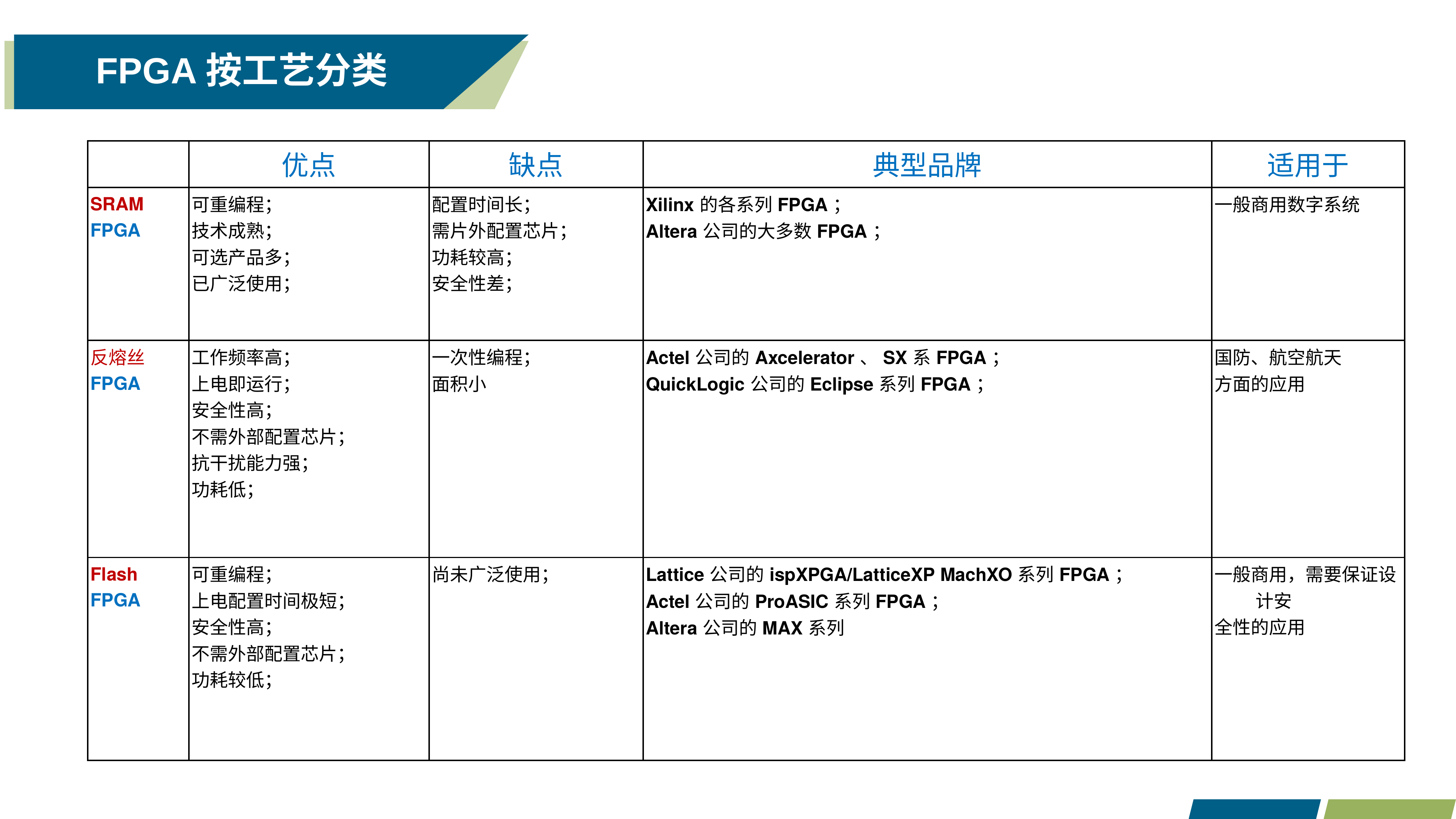

# FPGA按工艺分类
|  | 优点 | 缺点 | 典型品牌 | 适用于 |
| --- | --- | --- | --- | --- |
| SRAM FPGA | 可重编程； 技术成熟； 可选产品多； 已广泛使用； | 配置时间长； 需片外配置芯片； 功耗较高； 安全性差； | Xilinx的各系列FPGA； Altera公司的大多数FPGA； | 一般商用数字系统 |
| 反熔丝 FPGA | 工作频率高； 上电即运行； 安全性高； 不需外部配置芯片； 抗干扰能力强； 功耗低； | 一次性编程； 面积小 | Actel公司的Axcelerator、SX系FPGA； QuickLogic公司的Eclipse系列FPGA； | 国防、航空航天 方面的应用 |
| Flash FPGA | 可重编程； 上电配置时间极短； 安全性高； 不需外部配置芯片； 功耗较低； | 尚未广泛使用； | Lattice公司的ispXPGA/LatticeXP MachXO系列FPGA； Actel公司的ProASIC系列FPGA； Altera公司的MAX系列 | 一般商用，需要保证设计安 全性的应用 |